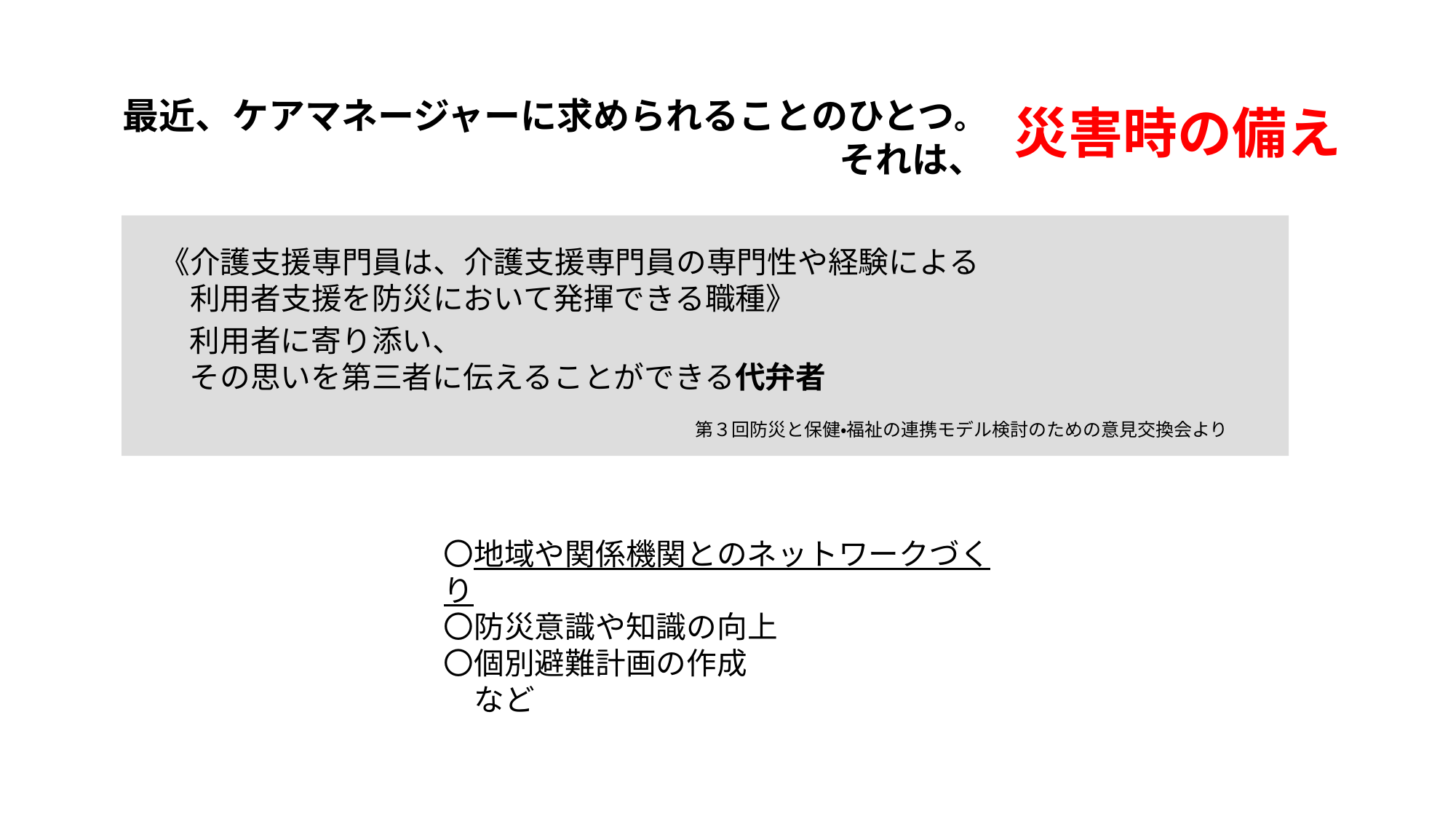

最近、ケアマネージャーに求められることのひとつ。それは、
災害時の備え

《介護支援専門員は、介護支援専門員の専門性や経験による
　利用者支援を防災において発揮できる職種》
利用者に寄り添い、
その思いを第三者に伝えることができる代弁者
第３回防災と保健・福祉の連携モデル検討のための意見交換会より
〇地域や関係機関とのネットワークづくり
〇防災意識や知識の向上
〇個別避難計画の作成 　　　　　　　　　など